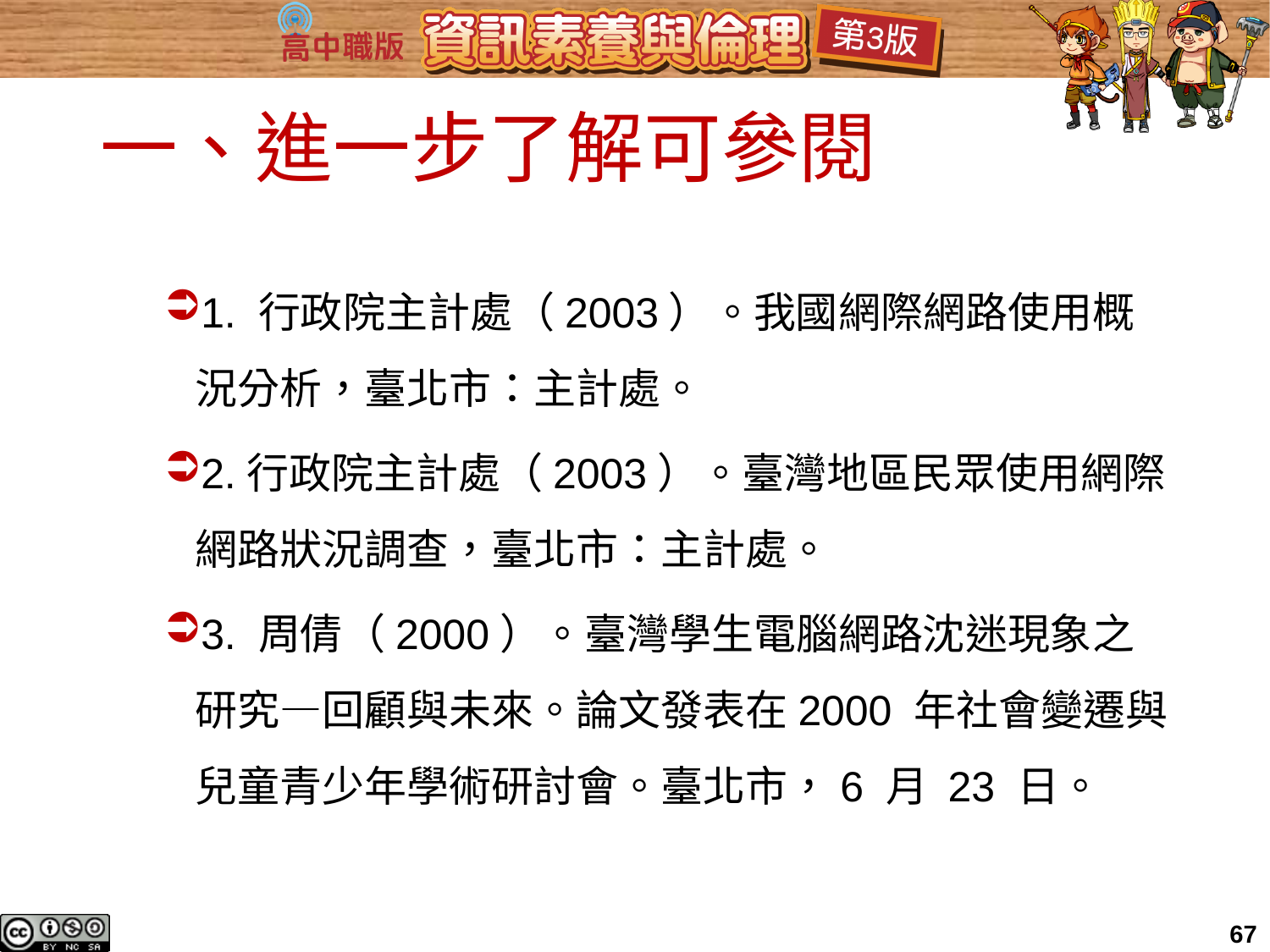

# 一、進一步了解可參閱
1. 行政院主計處（2003）。我國網際網路使用概況分析，臺北市：主計處。
2.行政院主計處（2003）。臺灣地區民眾使用網際網路狀況調查，臺北市：主計處。
3. 周倩（2000）。臺灣學生電腦網路沈迷現象之研究—回顧與未來。論文發表在2000 年社會變遷與兒童青少年學術研討會。臺北市，6 月 23 日。
67